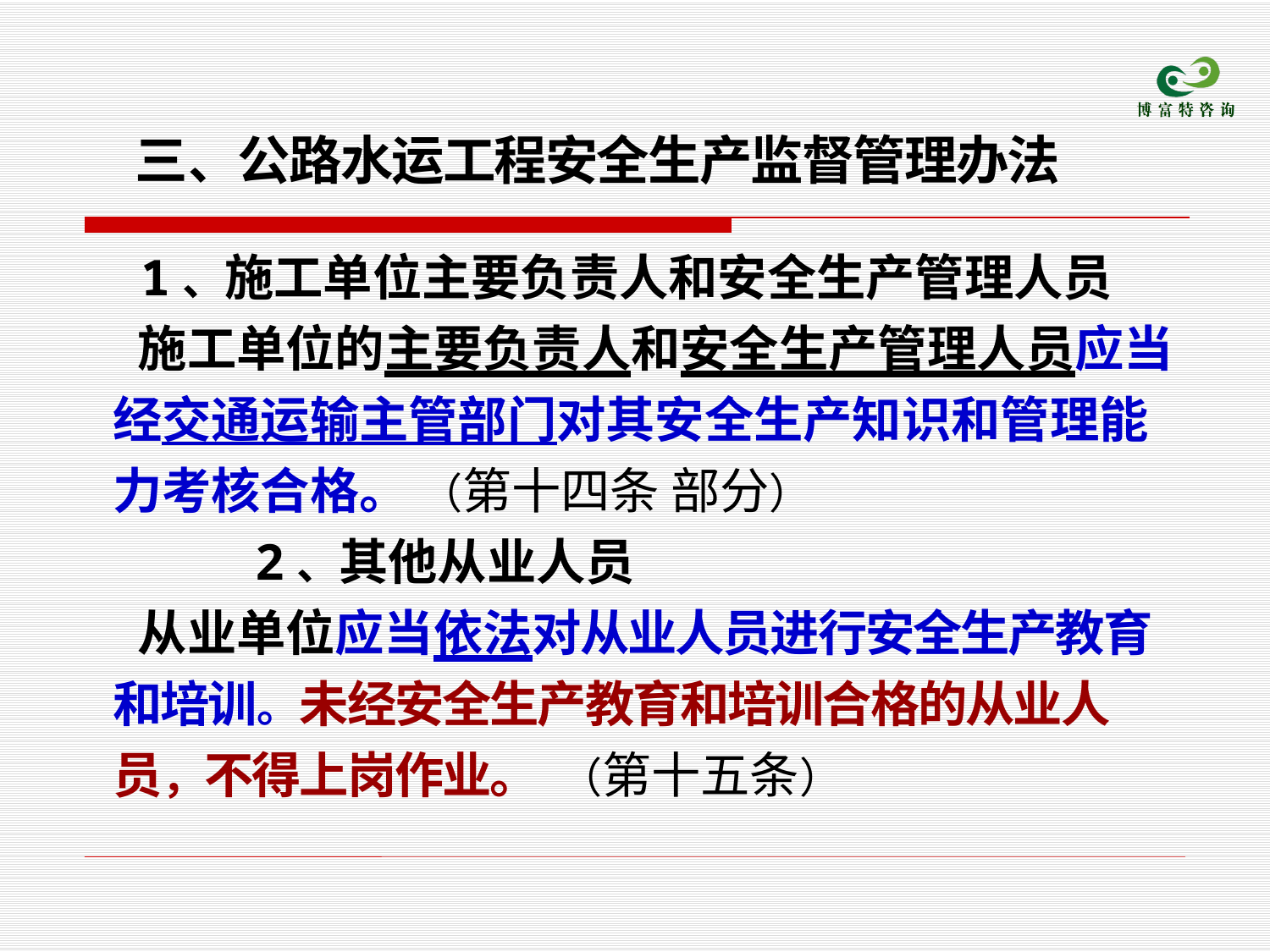

三、公路水运工程安全生产监督管理办法
　      1、施工单位主要负责人和安全生产管理人员
       施工单位的主要负责人和安全生产管理人员应当经交通运输主管部门对其安全生产知识和管理能力考核合格。 （第十四条 部分）
       2、其他从业人员
       从业单位应当依法对从业人员进行安全生产教育和培训。未经安全生产教育和培训合格的从业人员，不得上岗作业。  （第十五条）